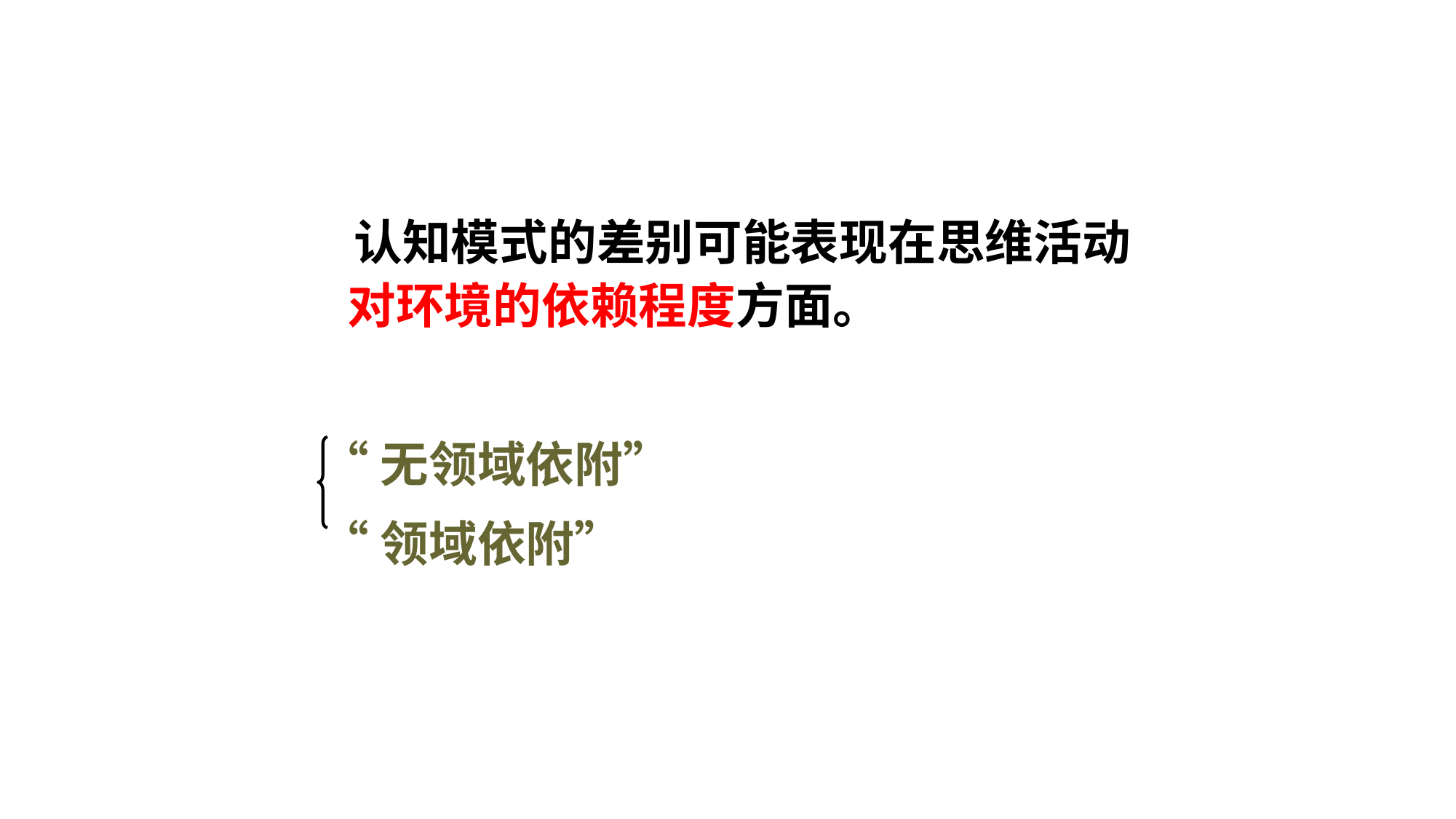

认知模式的差别可能表现在思维活动对环境的依赖程度方面。

“无领域依附”
“领域依附”